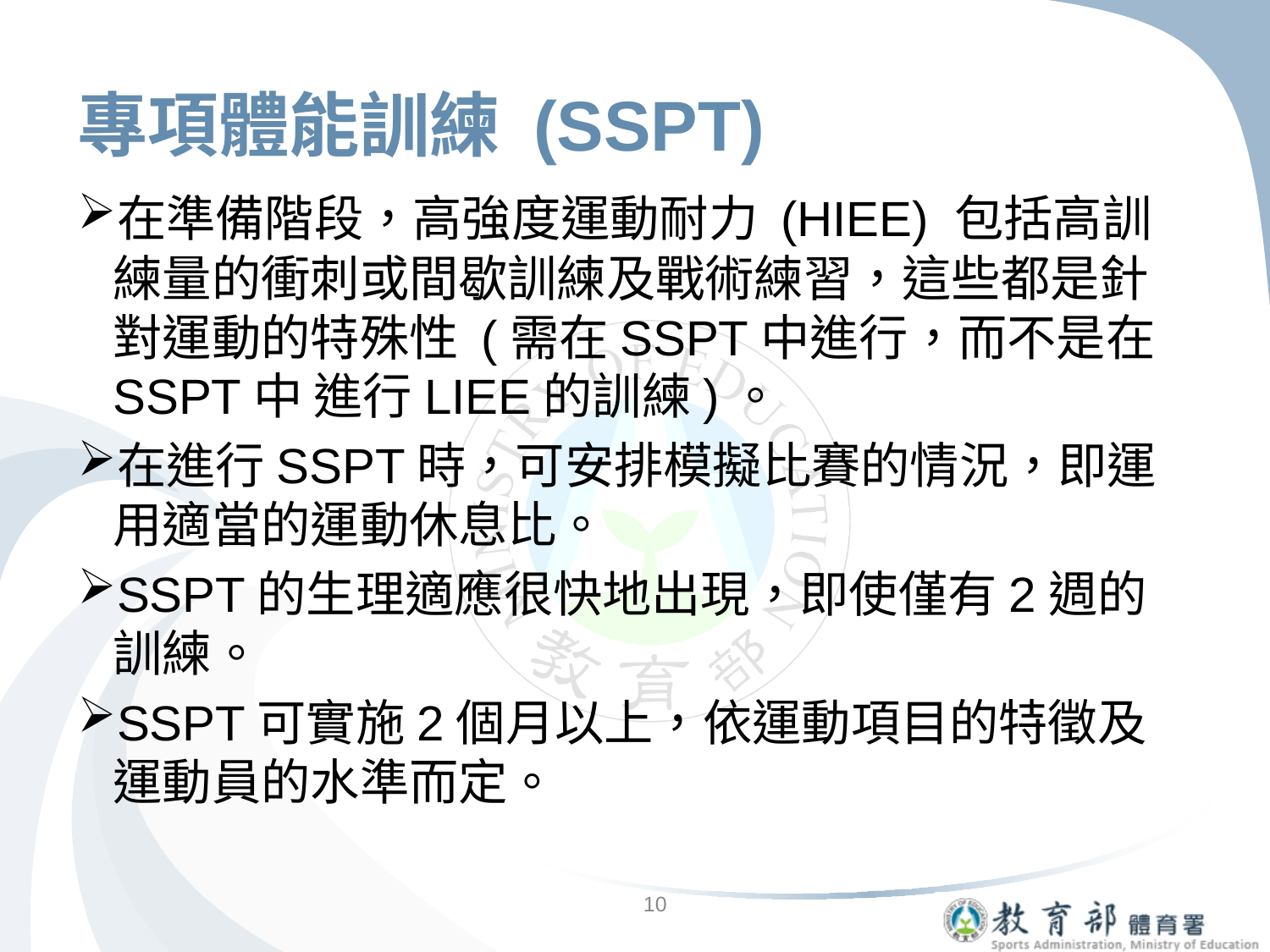

# 專項體能訓練 (SSPT)
在準備階段，高強度運動耐力 (HIEE) 包括高訓練量的衝刺或間歇訓練及戰術練習，這些都是針對運動的特殊性 (需在SSPT中進行，而不是在SSPT中 進行LIEE的訓練)。
在進行SSPT時，可安排模擬比賽的情況，即運用適當的運動休息比。
SSPT的生理適應很快地出現，即使僅有2週的訓練。
SSPT可實施2個月以上，依運動項目的特徵及運動員的水準而定。
10